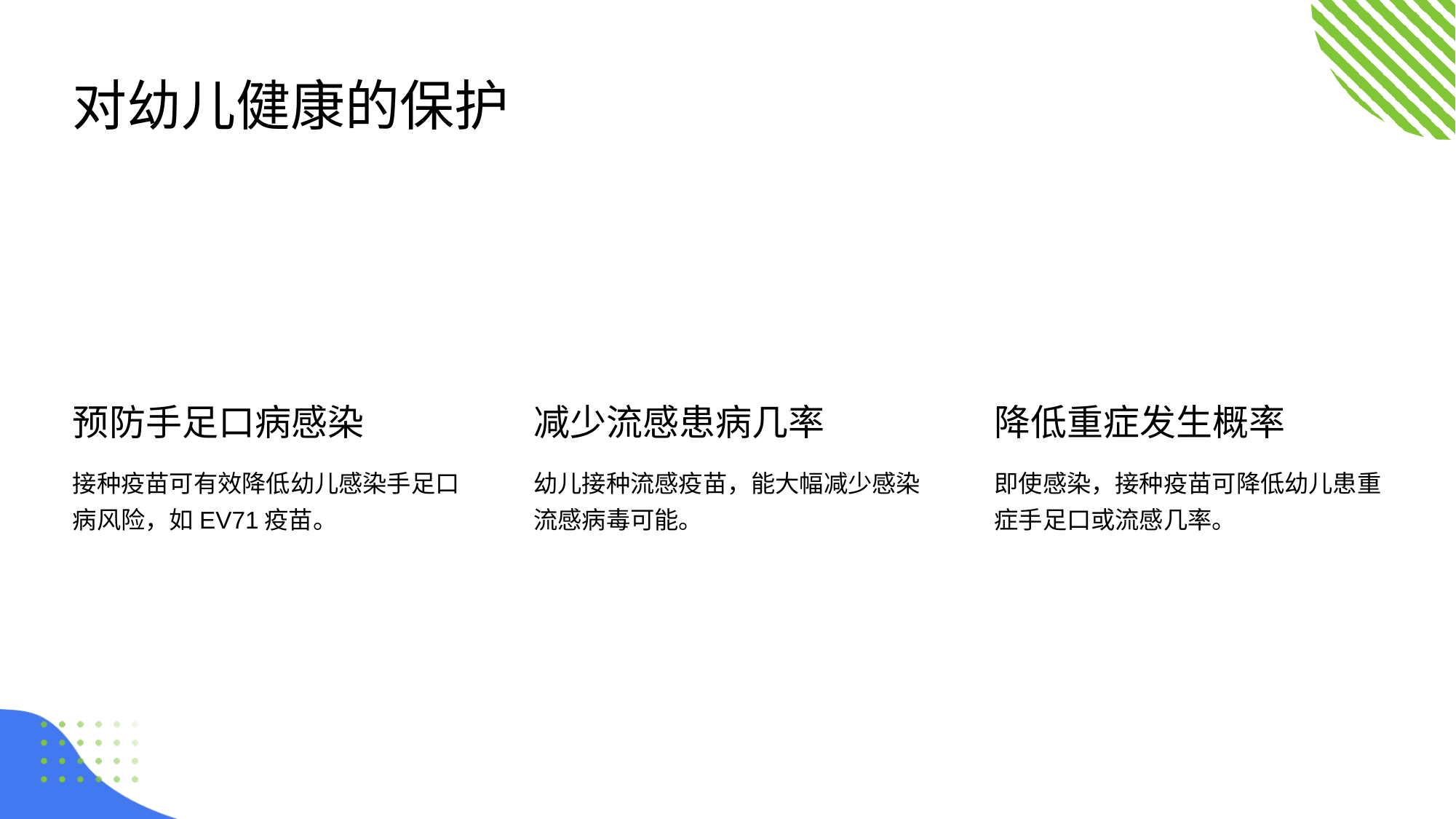

对幼儿健康的保护
预防手足口病感染
减少流感患病几率
降低重症发生概率
接种疫苗可有效降低幼儿感染手足口病风险，如EV71疫苗。
幼儿接种流感疫苗，能大幅减少感染流感病毒可能。
即使感染，接种疫苗可降低幼儿患重症手足口或流感几率。